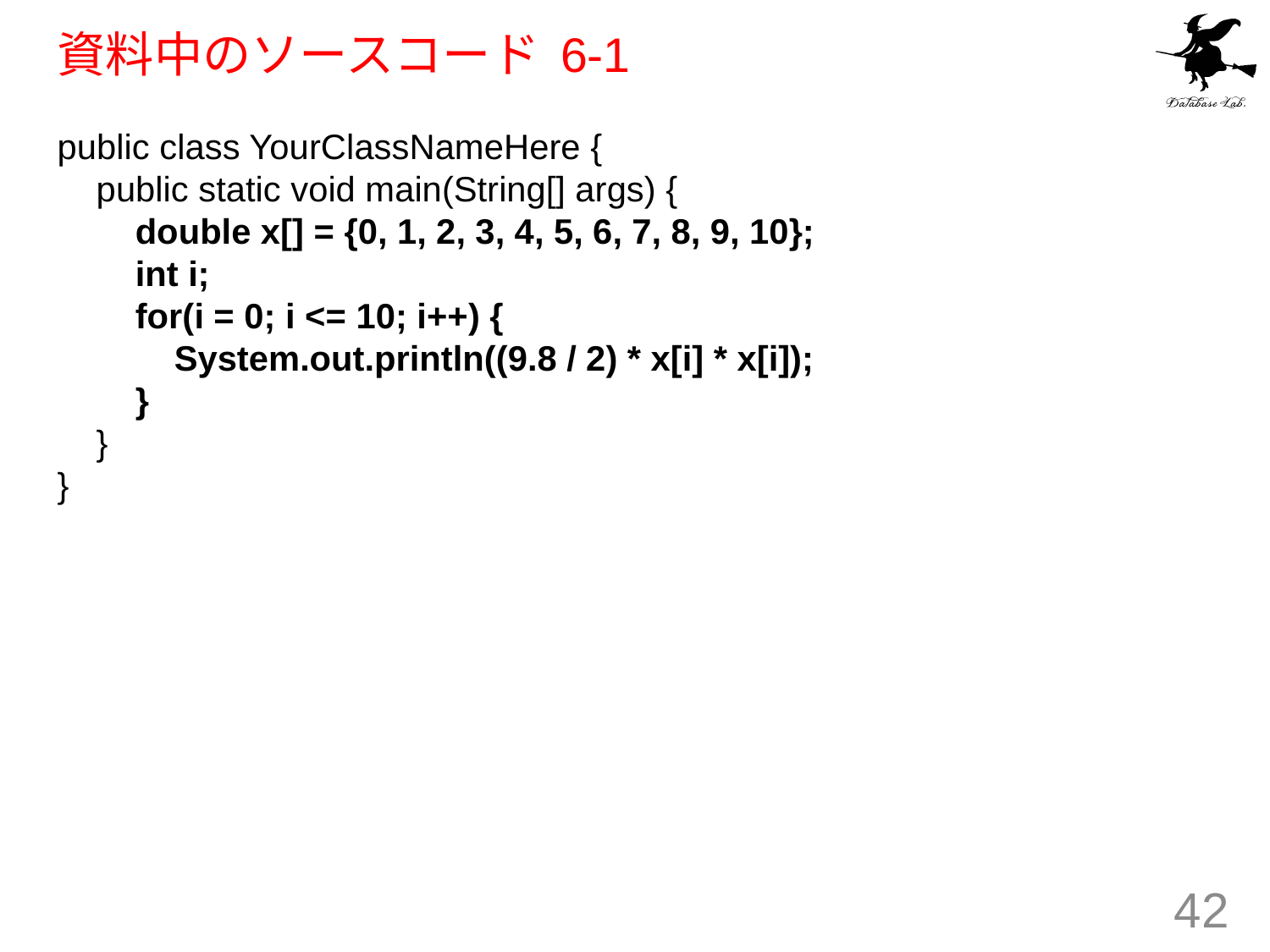

# 資料中のソースコード 6-1
public class YourClassNameHere {
    public static void main(String[] args) {
        double x[] = {0, 1, 2, 3, 4, 5, 6, 7, 8, 9, 10};
        int i;
        for(i = 0; i <= 10; i++) {
            System.out.println((9.8 / 2) * x[i] * x[i]);
        }
    }
}
42